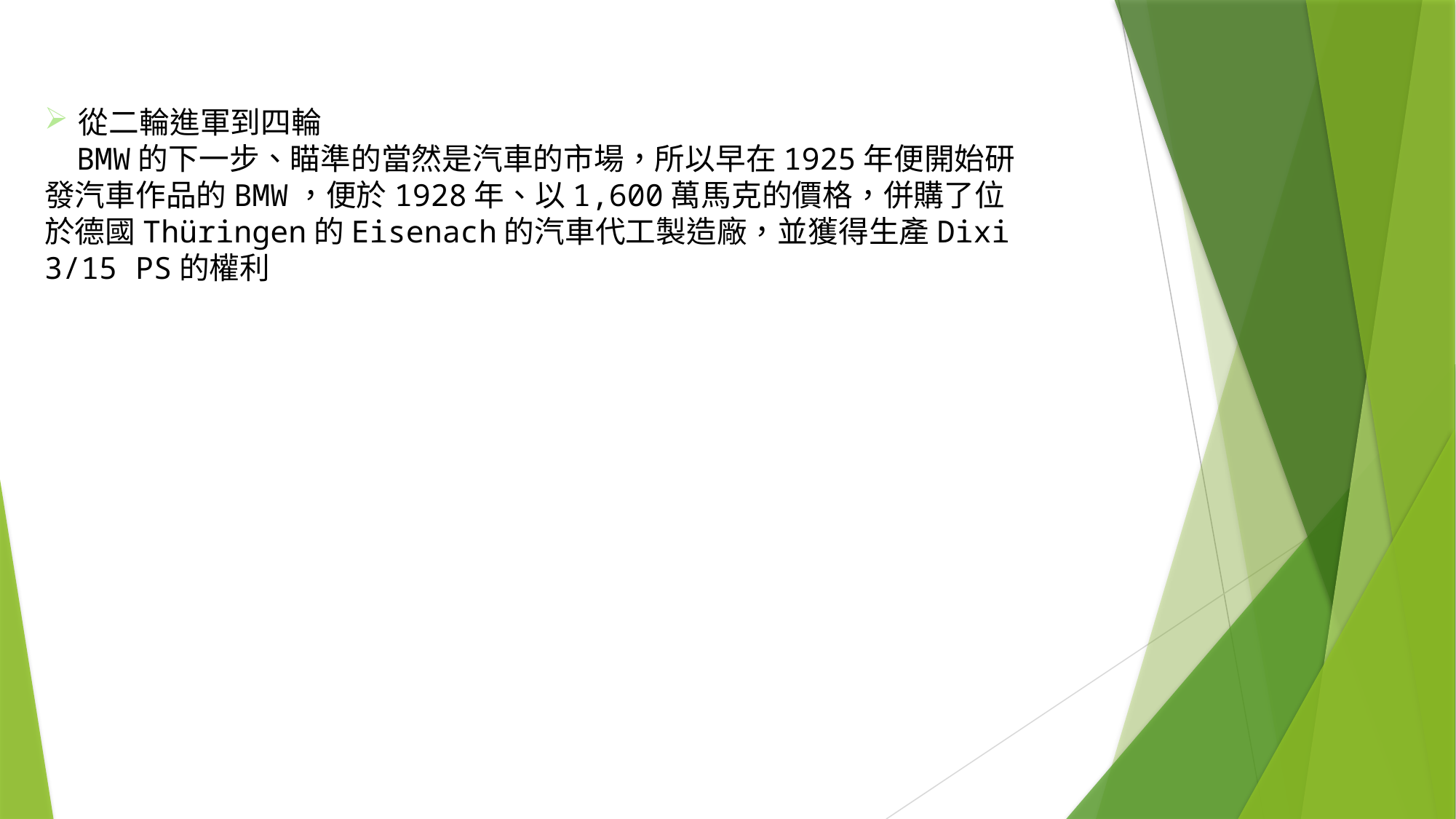

從二輪進軍到四輪
    BMW的下一步、瞄準的當然是汽車的市場，所以早在1925年便開始研發汽車作品的BMW，便於1928年、以1,600萬馬克的價格，併購了位於德國Thüringen的Eisenach的汽車代工製造廠，並獲得生產Dixi 3/15 PS的權利